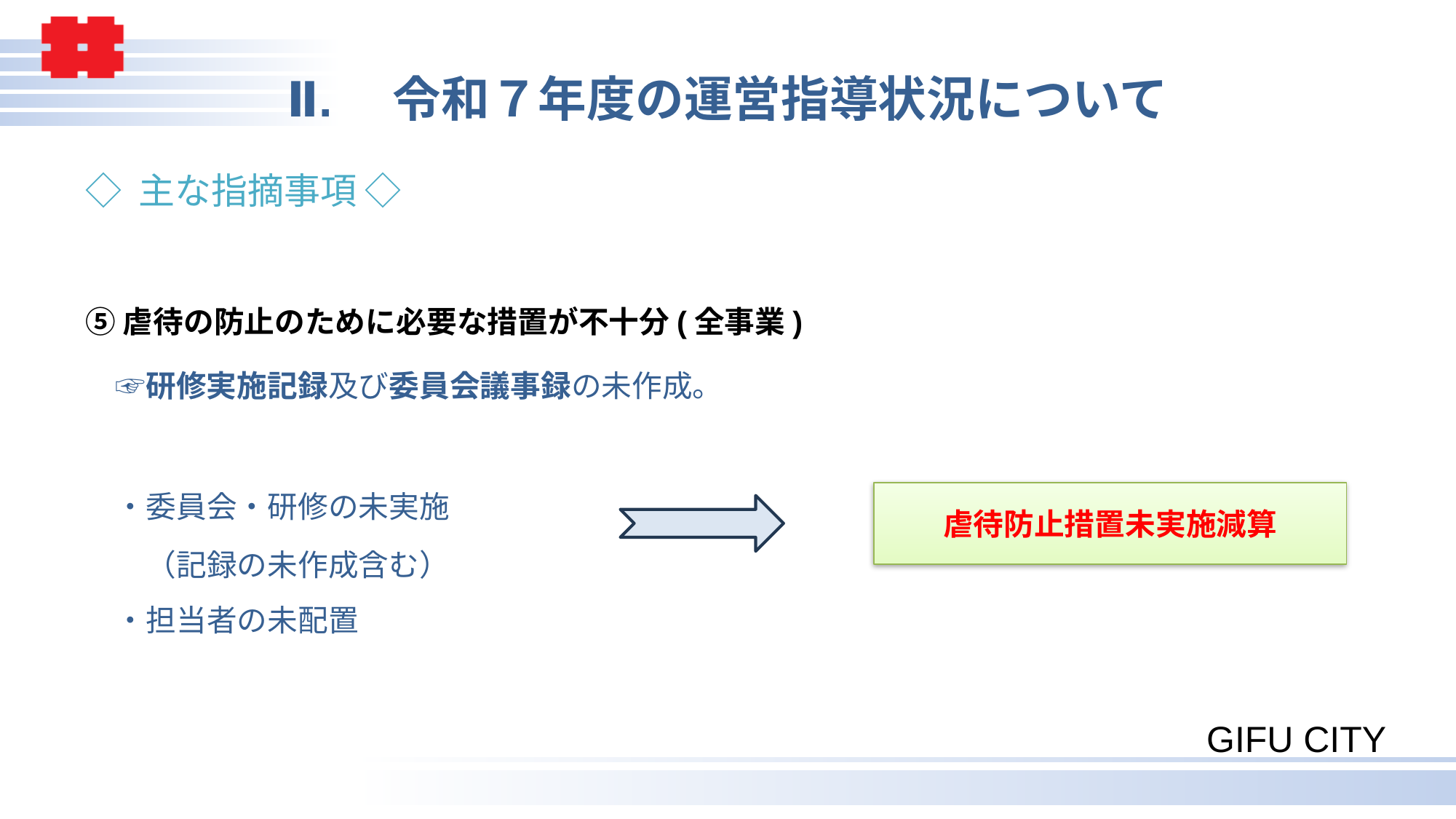

# Ⅱ.　令和７年度の運営指導状況について
◇ 主な指摘事項 ◇

⑤虐待の防止のために必要な措置が不十分(全事業)
　☞研修実施記録及び委員会議事録の未作成。

　・委員会・研修の未実施
　　（記録の未作成含む）
　・担当者の未配置

虐待防止措置未実施減算